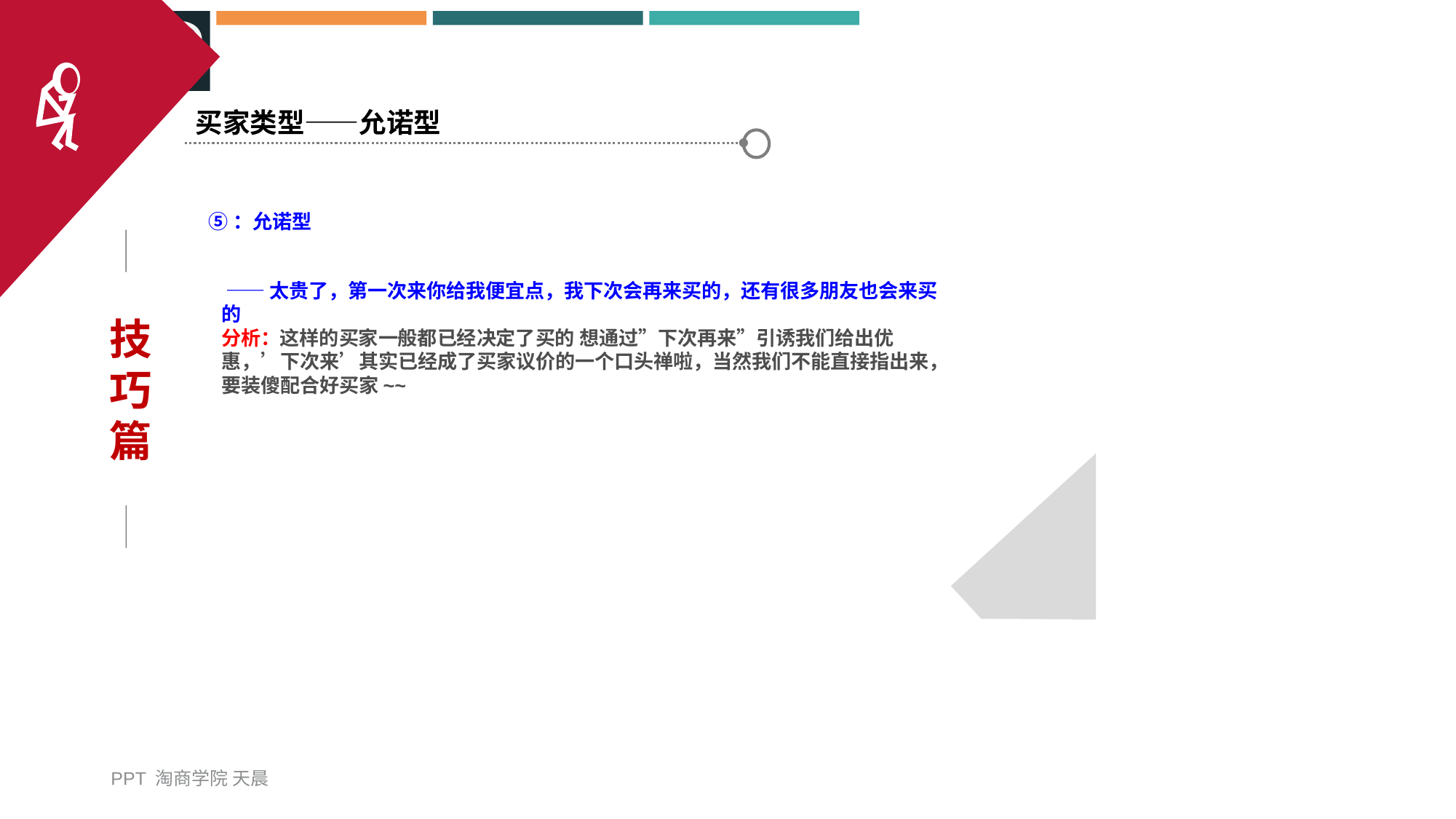

买家类型——允诺型

 ⑤：允诺型

技巧篇
 ——太贵了，第一次来你给我便宜点，我下次会再来买的，还有很多朋友也会来买的
分析：这样的买家一般都已经决定了买的 想通过”下次再来”引诱我们给出优惠，’下次来’其实已经成了买家议价的一个口头禅啦，当然我们不能直接指出来，要装傻配合好买家~~

PPT 淘商学院 天晨